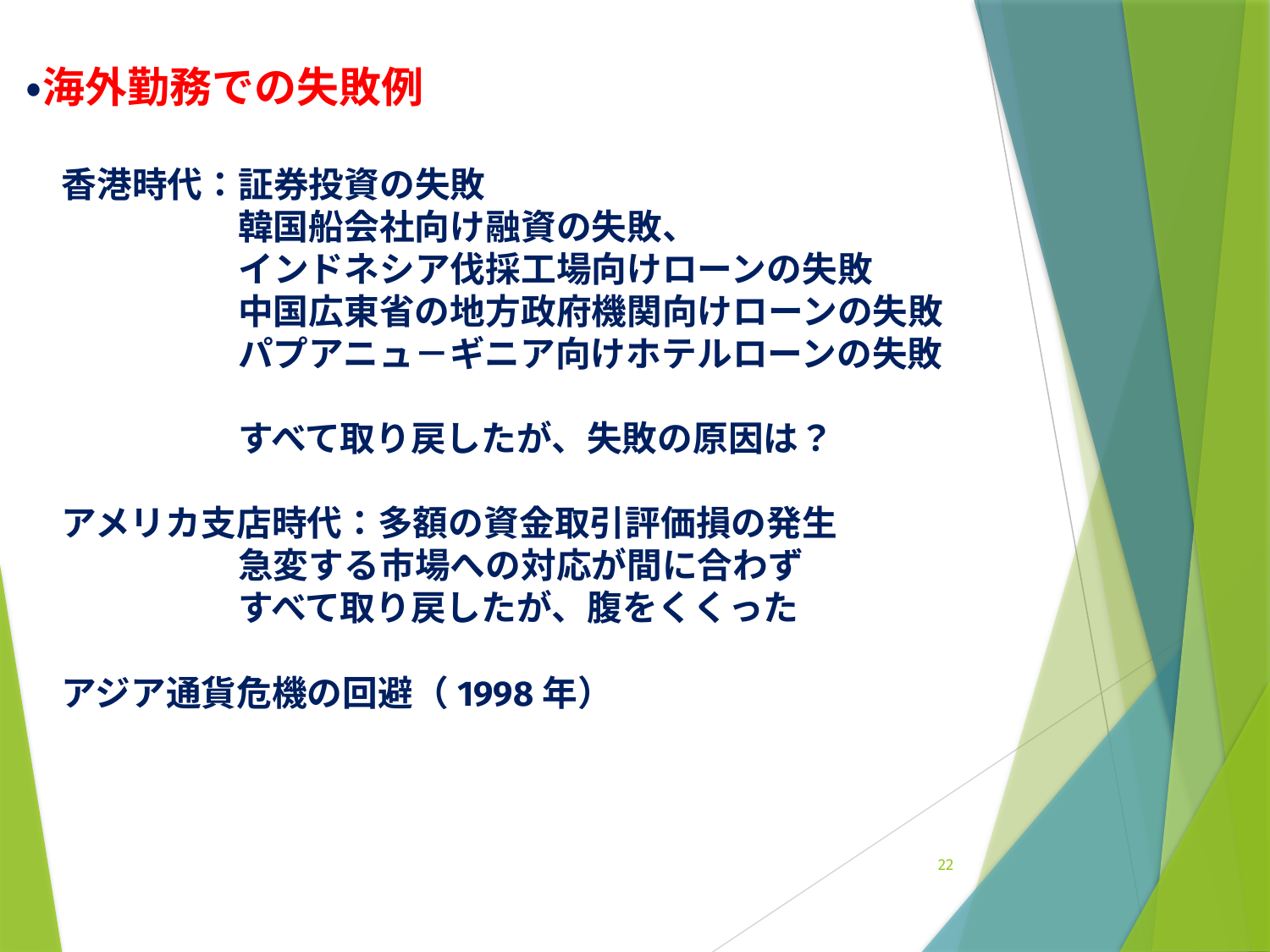

# ・海外勤務での失敗例 　香港時代：証券投資の失敗 　　　　　　韓国船会社向け融資の失敗、 　　　　　　インドネシア伐採工場向けローンの失敗 　　　　　　中国広東省の地方政府機関向けローンの失敗 　　　　　　パプアニュ－ギニア向けホテルローンの失敗 　　　　　　すべて取り戻したが、失敗の原因は？ 　　　　　　 　アメリカ支店時代：多額の資金取引評価損の発生 　　　　　　急変する市場への対応が間に合わず 　　　　　　すべて取り戻したが、腹をくくった 　 　アジア通貨危機の回避（1998年）
22